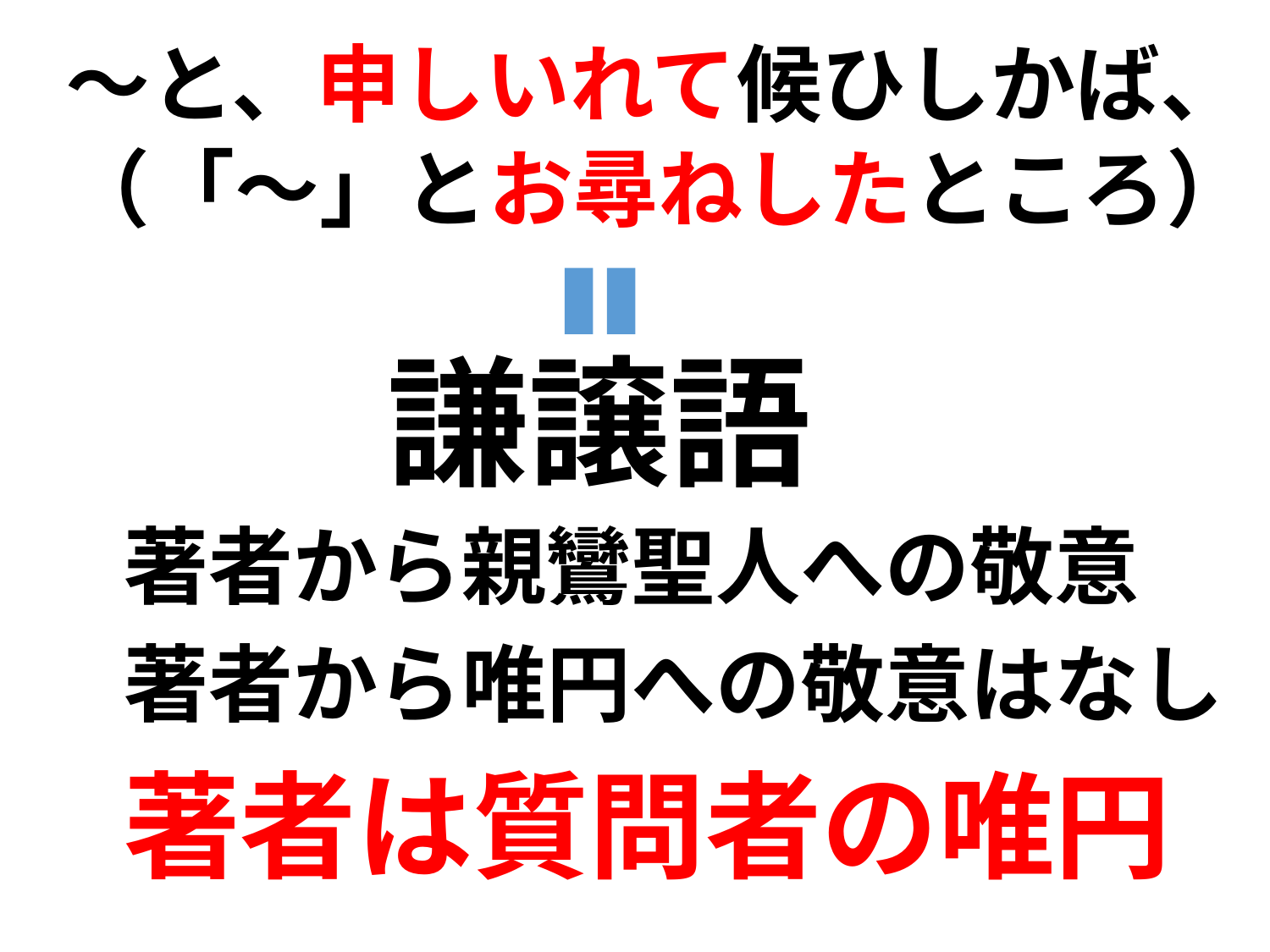

～と、申しいれて候ひしかば、
（「～」とお尋ねしたところ）

謙譲語

著者から親鸞聖人への敬意

著者から唯円への敬意はなし

著者は質問者の唯円